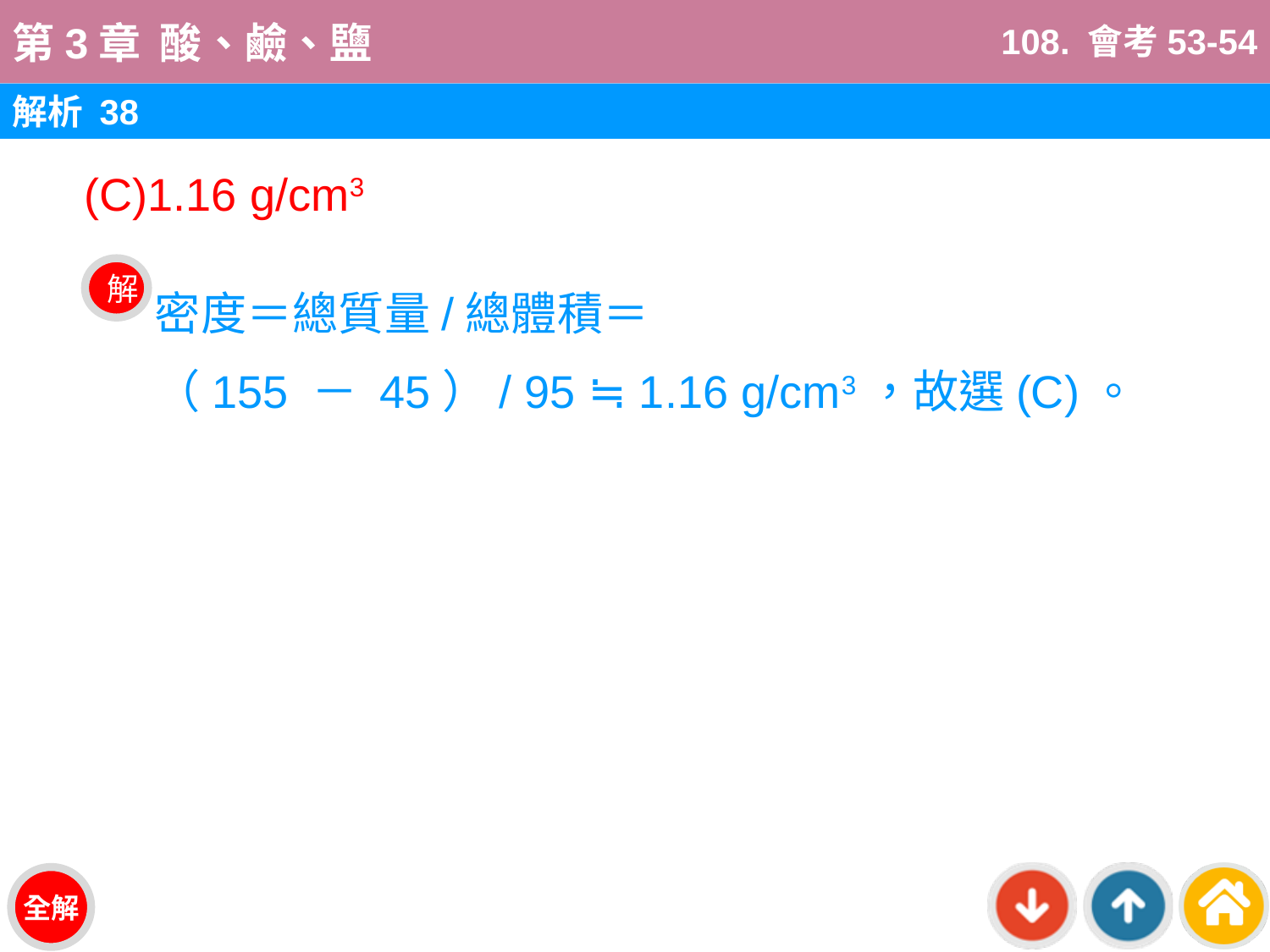

108. 會考53-54
解析 38
(C)1.16 g/cm3
密度＝總質量/總體積＝
（155 － 45）/ 95 ≒ 1.16 g/cm3，故選(C)。
解
全解